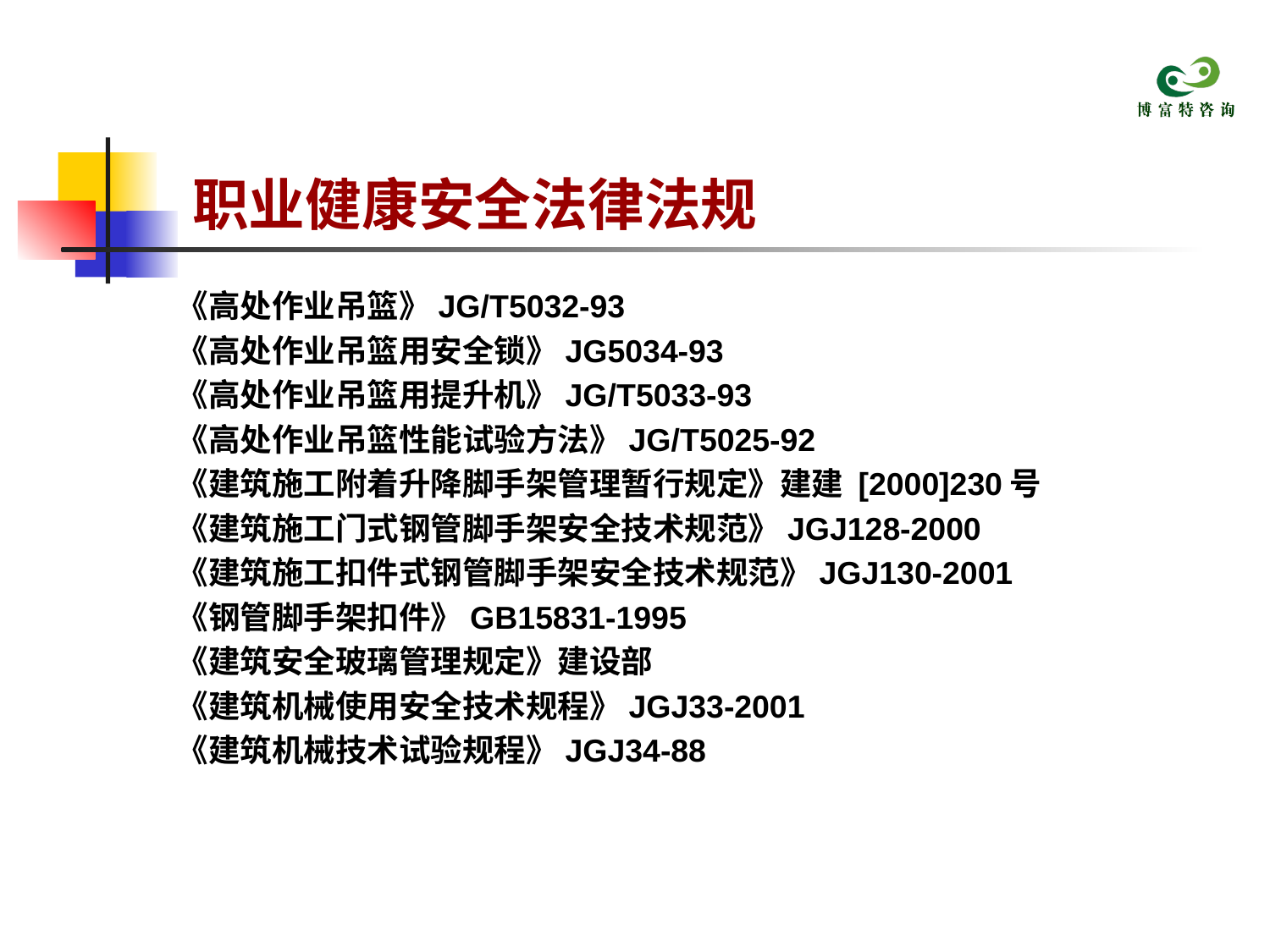

# 职业健康安全法律法规
《高处作业吊篮》JG/T5032-93
《高处作业吊篮用安全锁》JG5034-93
《高处作业吊篮用提升机》JG/T5033-93
《高处作业吊篮性能试验方法》JG/T5025-92
《建筑施工附着升降脚手架管理暂行规定》建建 [2000]230号
《建筑施工门式钢管脚手架安全技术规范》JGJ128-2000
《建筑施工扣件式钢管脚手架安全技术规范》JGJ130-2001
《钢管脚手架扣件》GB15831-1995
《建筑安全玻璃管理规定》建设部
《建筑机械使用安全技术规程》JGJ33-2001
《建筑机械技术试验规程》JGJ34-88

173